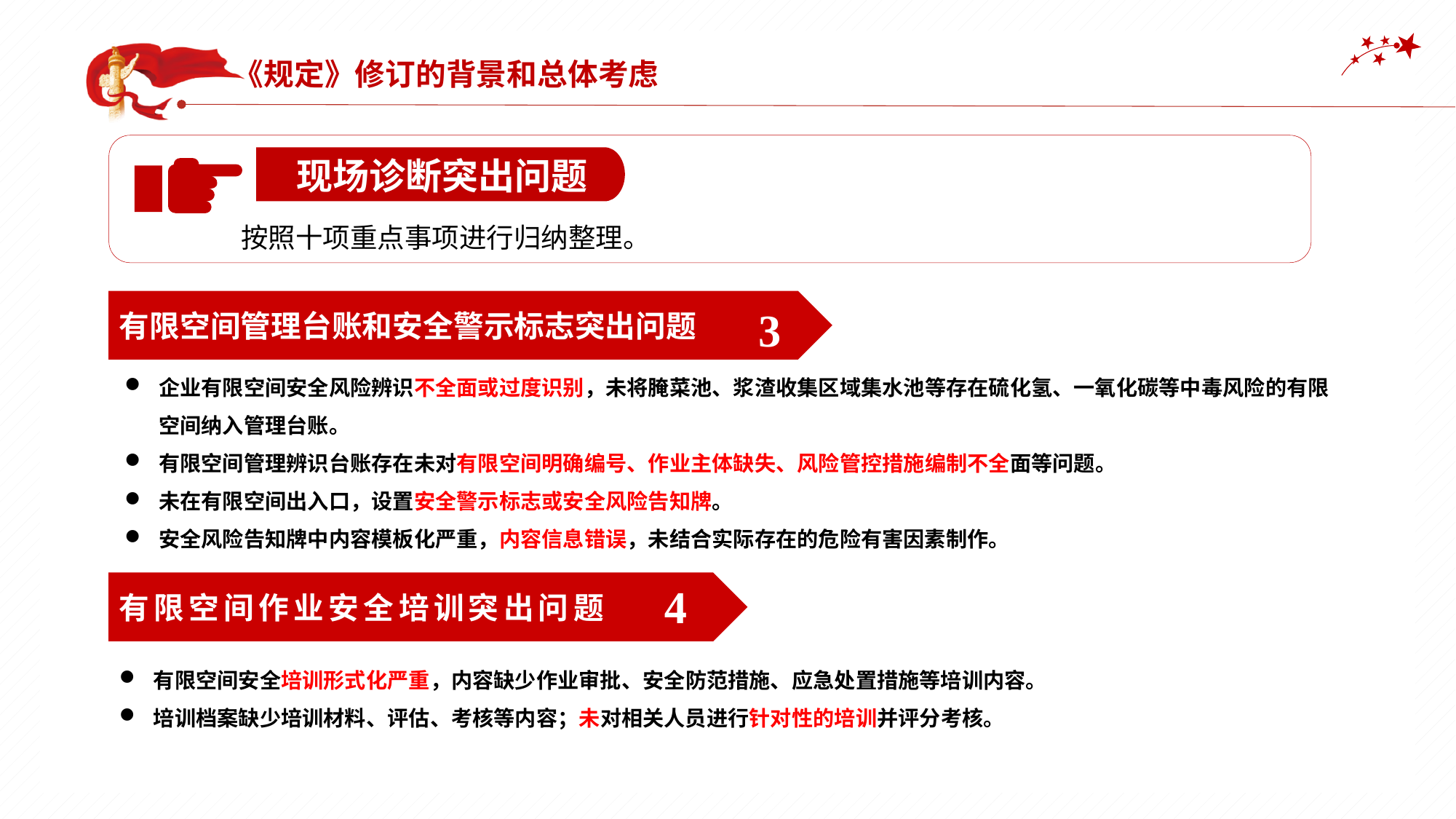

《规定》修订的背景和总体考虑

现场诊断突出问题

按照十项重点事项进行归纳整理。
有限空间管理台账和安全警示标志突出问题
3
企业有限空间安全风险辨识不全面或过度识别，未将腌菜池、浆渣收集区域集水池等存在硫化氢、一氧化碳等中毒风险的有限空间纳入管理台账。
有限空间管理辨识台账存在未对有限空间明确编号、作业主体缺失、风险管控措施编制不全面等问题。
未在有限空间出入口，设置安全警示标志或安全风险告知牌。
安全风险告知牌中内容模板化严重，内容信息错误，未结合实际存在的危险有害因素制作。
有限空间作业安全培训突出问题
4
有限空间安全培训形式化严重，内容缺少作业审批、安全防范措施、应急处置措施等培训内容。
培训档案缺少培训材料、评估、考核等内容；未对相关人员进行针对性的培训并评分考核。